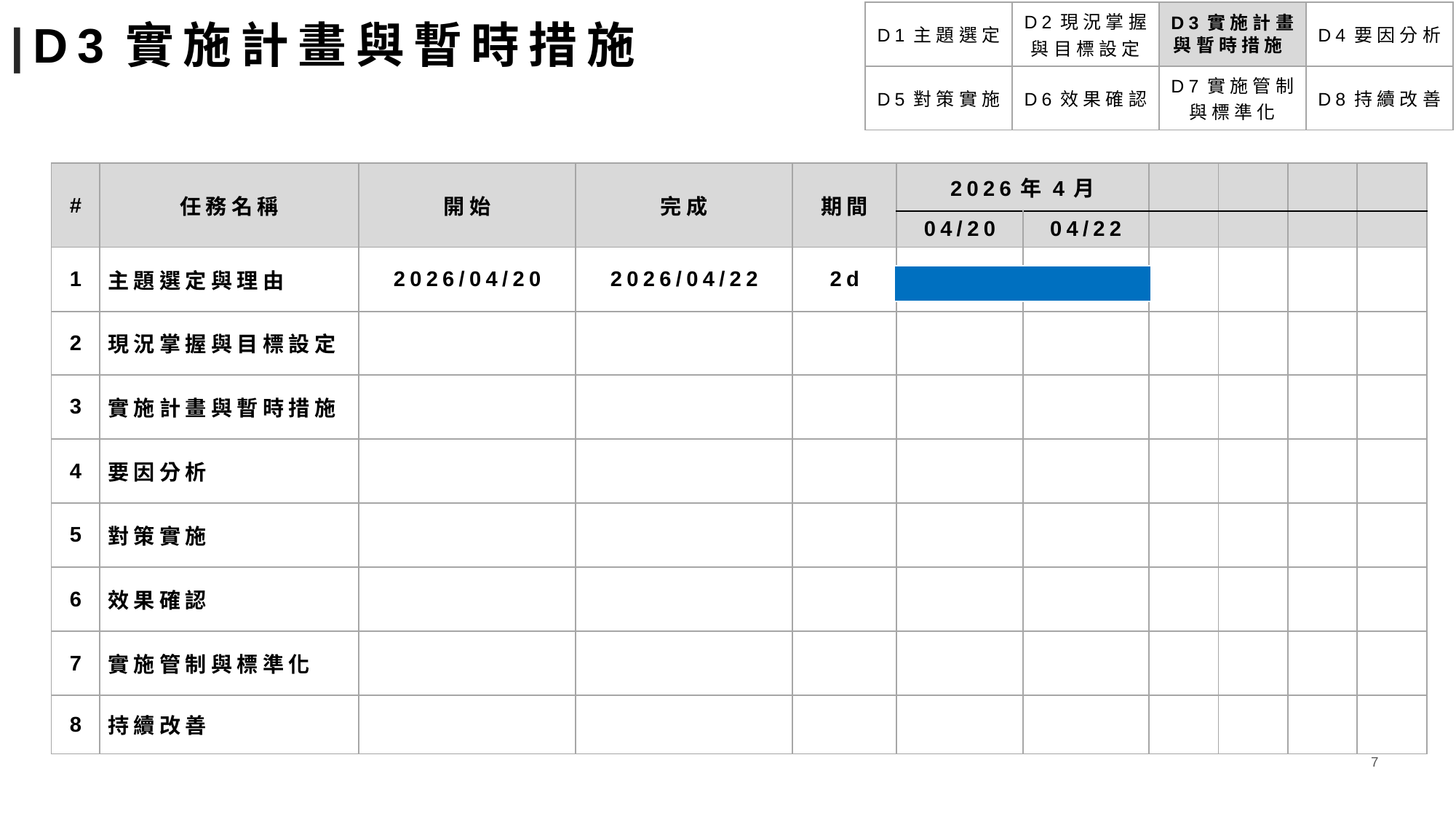

# |D3實施計畫與暫時措施
| D1主題選定 | D2現況掌握 與目標設定 | D3實施計畫 與暫時措施 | D4要因分析 |
| --- | --- | --- | --- |
| D5對策實施 | D6效果確認 | D7實施管制 與標準化 | D8持續改善 |
| # | 任務名稱 | 開始 | 完成 | 期間 | 2026年4月 |  |  |  |  |  |
| --- | --- | --- | --- | --- | --- | --- | --- | --- | --- | --- |
|  |  |  |  |  | 04/20 | 04/22 |  |  |  |  |
| 1 | 主題選定與理由 | 2026/04/20 | 2026/04/22 | 2d |  |  |  |  |  |  |
| 2 | 現況掌握與目標設定 |  |  |  |  |  |  |  |  |  |
| 3 | 實施計畫與暫時措施 |  |  |  |  |  |  |  |  |  |
| 4 | 要因分析 |  |  |  |  |  |  |  |  |  |
| 5 | 對策實施 |  |  |  |  |  |  |  |  |  |
| 6 | 效果確認 |  |  |  |  |  |  |  |  |  |
| 7 | 實施管制與標準化 |  |  |  |  |  |  |  |  |  |
| 8 | 持續改善 |  |  |  |  |  |  |  |  |  |